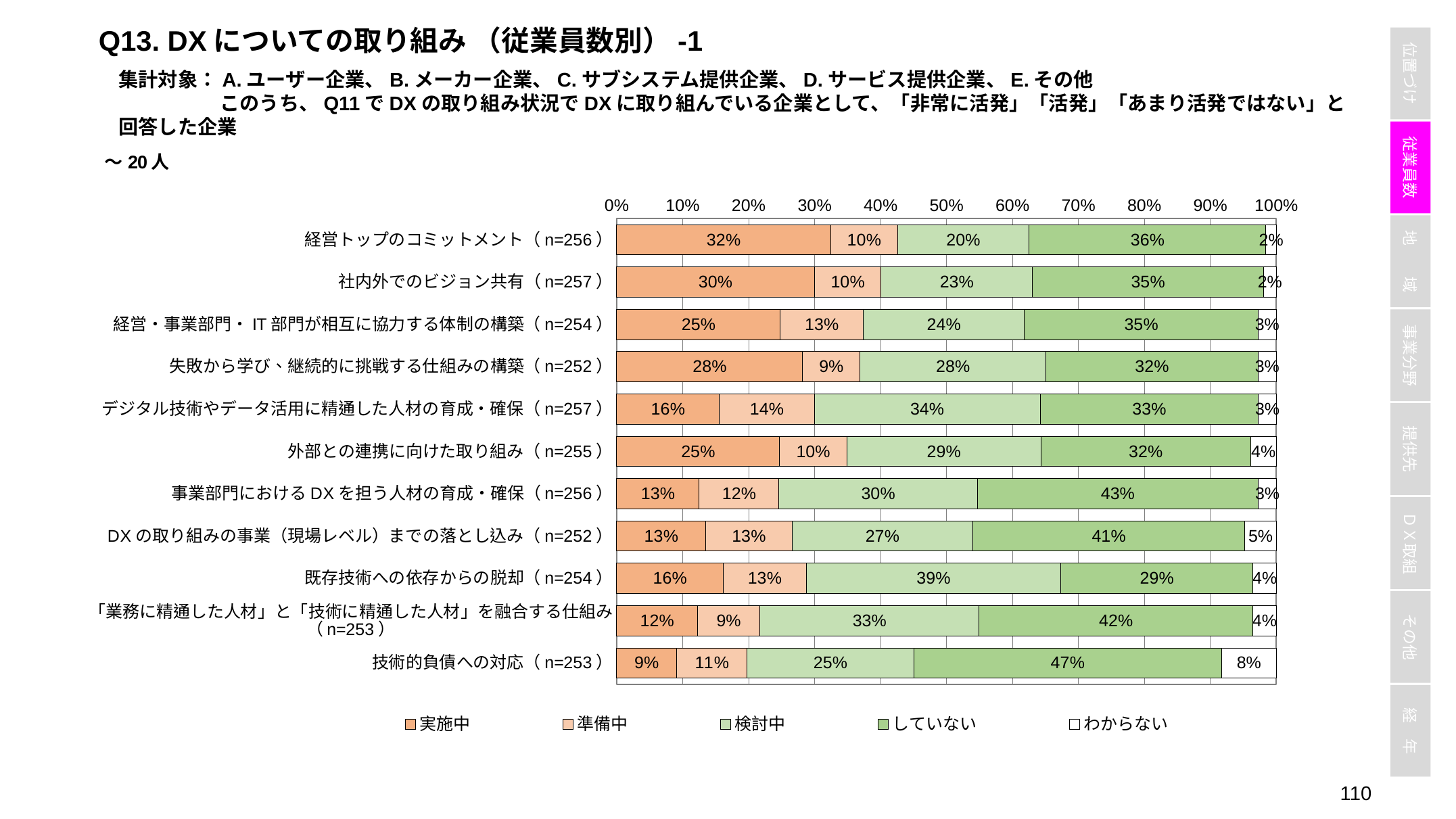

Q13. DXについての取り組み （従業員数別）-1
集計対象：A.ユーザー企業、B.メーカー企業、C.サブシステム提供企業、D.サービス提供企業、E.その他
	このうち、Q11でDXの取り組み状況でDXに取り組んでいる企業として、「非常に活発」「活発」「あまり活発ではない」と回答した企業

### Chart

| Category | 実施中 | 準備中 | 検討中 | していない | わからない |
|---|---|---|---|---|---|
| 経営トップのコミットメント（n=256） | 0.32421875 | 0.1015625 | 0.19921875 | 0.359375 | 0.015625 |
| 社内外でのビジョン共有（n=257） | 0.29961089494163423 | 0.10116731517509728 | 0.22957198443579765 | 0.35019455252918286 | 0.019455252918287938 |
| 経営・事業部門・IT部門が相互に協力する体制の構築（n=254） | 0.24803149606299213 | 0.12598425196850394 | 0.2440944881889764 | 0.3543307086614173 | 0.027559055118110236 |
| 失敗から学び、継続的に挑戦する仕組みの構築（n=252） | 0.28174603174603174 | 0.0873015873015873 | 0.28174603174603174 | 0.32142857142857145 | 0.027777777777777776 |
| デジタル技術やデータ活用に精通した人材の育成・確保（n=257） | 0.1556420233463035 | 0.14396887159533073 | 0.3424124513618677 | 0.33073929961089493 | 0.027237354085603113 |
| 外部との連携に向けた取り組み（n=255） | 0.24705882352941178 | 0.10196078431372549 | 0.29411764705882354 | 0.3176470588235294 | 0.0392156862745098 |
| 事業部門におけるDXを担う人材の育成・確保（n=256） | 0.125 | 0.12109375 | 0.30078125 | 0.42578125 | 0.02734375 |
| DXの取り組みの事業（現場レベル）までの落とし込み（n=252） | 0.1349206349206349 | 0.13095238095238096 | 0.27380952380952384 | 0.4126984126984127 | 0.047619047619047616 |
| 既存技術への依存からの脱却（n=254） | 0.16141732283464566 | 0.12598425196850394 | 0.3858267716535433 | 0.29133858267716534 | 0.03543307086614173 |
| 「業務に精通した人材」と「技術に精通した人材」を融合する仕組み（n=253） | 0.1225296442687747 | 0.09486166007905138 | 0.33201581027667987 | 0.4150197628458498 | 0.03557312252964427 |
| 技術的負債への対応（n=253） | 0.09090909090909091 | 0.1067193675889328 | 0.25296442687747034 | 0.466403162055336 | 0.08300395256916997 |
110